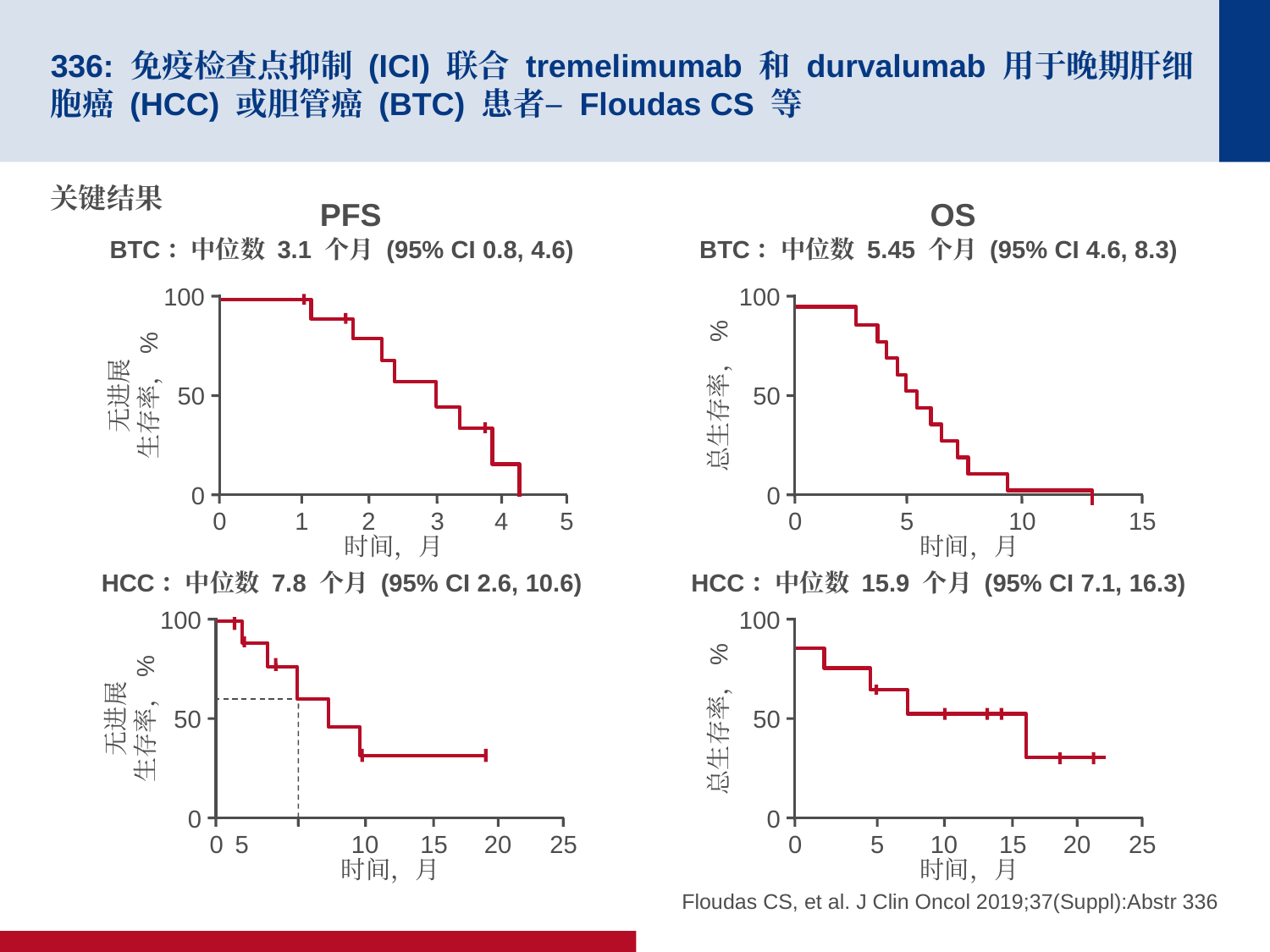

# 336: 免疫检查点抑制 (ICI) 联合 tremelimumab 和 durvalumab 用于晚期肝细胞癌 (HCC) 或胆管癌 (BTC) 患者– Floudas CS 等
关键结果

PFS
OS
BTC：中位数 3.1 个月 (95% CI 0.8, 4.6)
100

无进展
生存率，%
50
0
0
1
2
3
4
5
时间，月
BTC：中位数 5.45 个月 (95% CI 4.6, 8.3)
100

总生存率，%
50
0
0
5
10
15
时间，月

HCC：中位数 7.8 个月 (95% CI 2.6, 10.6)
100

无进展
生存率，%
50
0
0
5
10
15
20
25
时间，月
HCC：中位数 15.9 个月 (95% CI 7.1, 16.3)
100

总生存率，%
50
0
0
5
10
15
20
25
时间，月

Floudas CS, et al. J Clin Oncol 2019;37(Suppl):Abstr 336